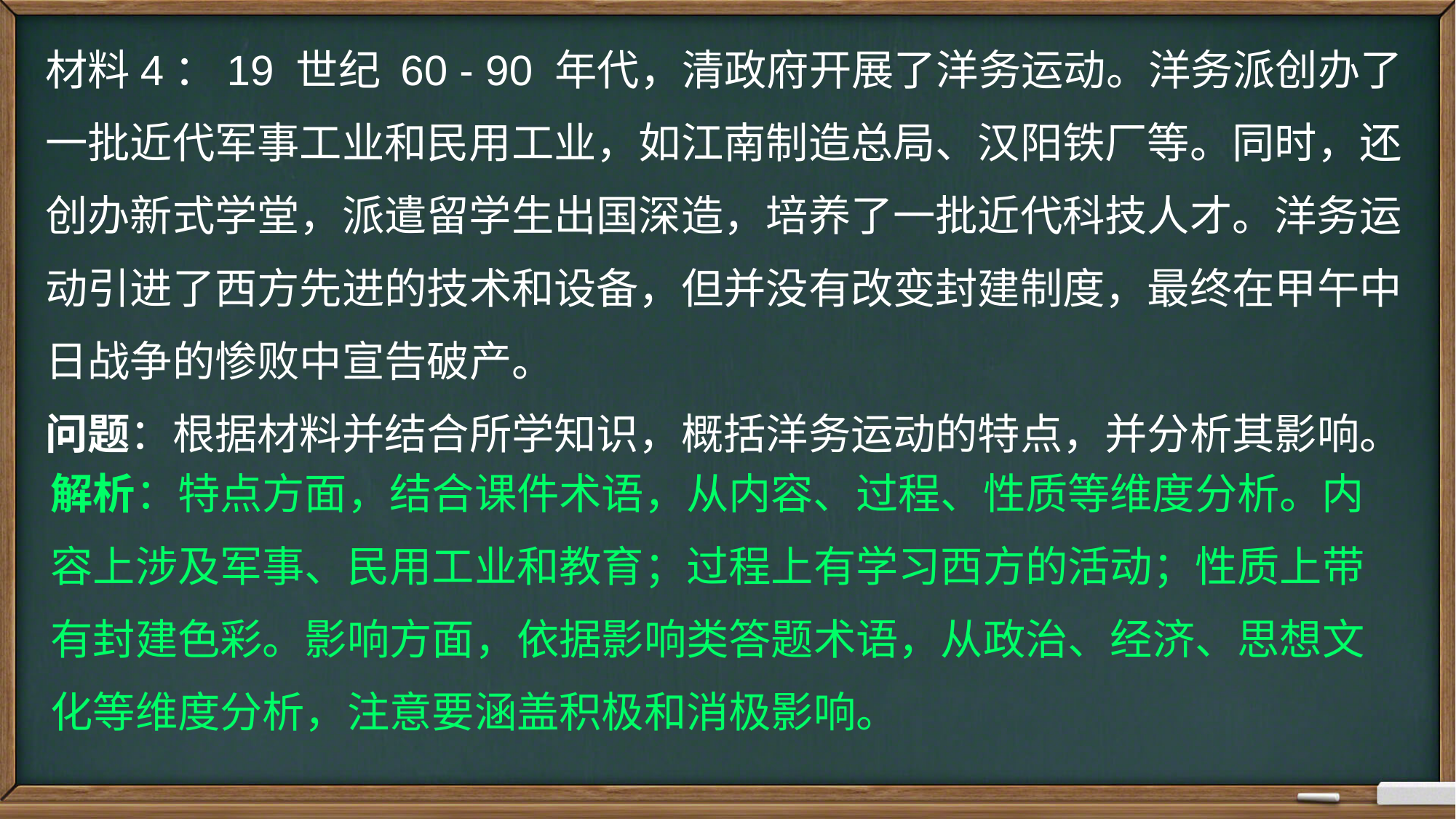

材料4：19 世纪 60 - 90 年代，清政府开展了洋务运动。洋务派创办了一批近代军事工业和民用工业，如江南制造总局、汉阳铁厂等。同时，还创办新式学堂，派遣留学生出国深造，培养了一批近代科技人才。洋务运动引进了西方先进的技术和设备，但并没有改变封建制度，最终在甲午中日战争的惨败中宣告破产。
问题：根据材料并结合所学知识，概括洋务运动的特点，并分析其影响。
解析：特点方面，结合课件术语，从内容、过程、性质等维度分析。内容上涉及军事、民用工业和教育；过程上有学习西方的活动；性质上带有封建色彩。影响方面，依据影响类答题术语，从政治、经济、思想文化等维度分析，注意要涵盖积极和消极影响。